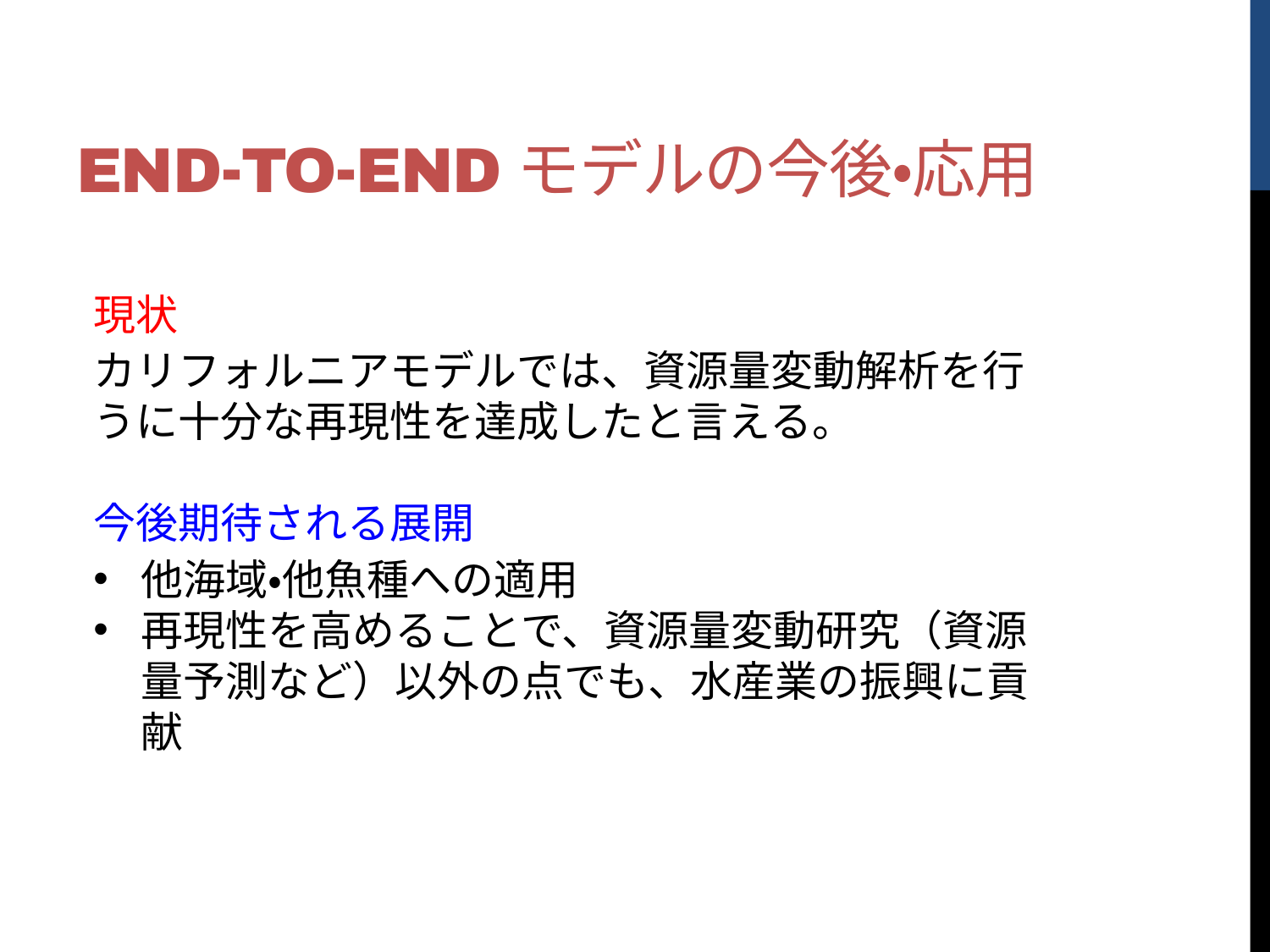

# End-to-endモデルの今後・応用
現状
カリフォルニアモデルでは、資源量変動解析を行うに十分な再現性を達成したと言える。

今後期待される展開
他海域・他魚種への適用
再現性を高めることで、資源量変動研究（資源量予測など）以外の点でも、水産業の振興に貢献